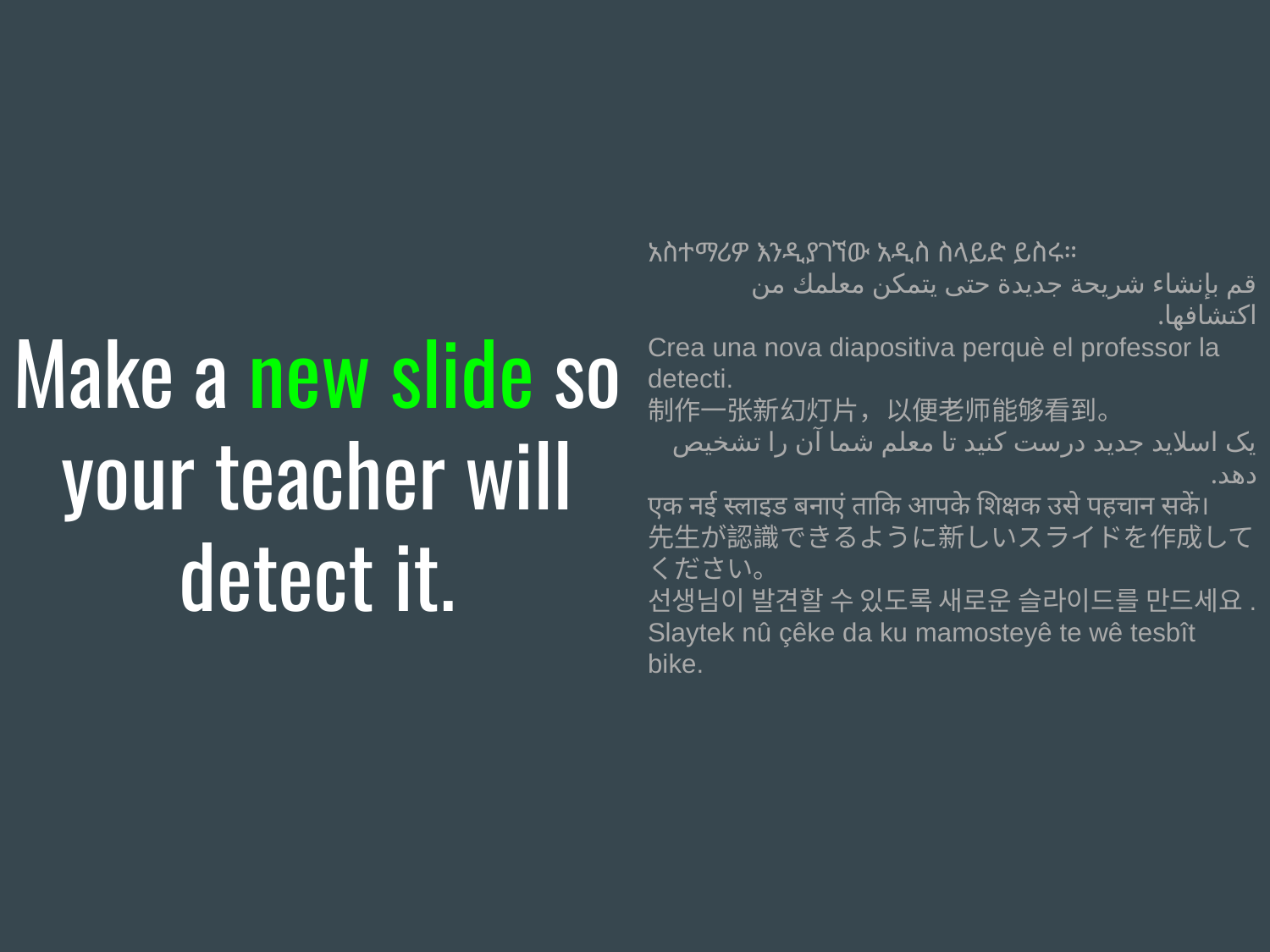

Make a new slide so your teacher will detect it.
አስተማሪዎ እንዲያገኘው አዲስ ስላይድ ይስሩ።
قم بإنشاء شريحة جديدة حتى يتمكن معلمك من اكتشافها.
Crea una nova diapositiva perquè el professor la detecti.
制作一张新幻灯片，以便老师能够看到。
یک اسلاید جدید درست کنید تا معلم شما آن را تشخیص دهد.
एक नई स्लाइड बनाएं ताकि आपके शिक्षक उसे पहचान सकें।
先生が認識できるように新しいスライドを作成してください。
선생님이 발견할 수 있도록 새로운 슬라이드를 만드세요.
Slaytek nû çêke da ku mamosteyê te wê tesbît bike.